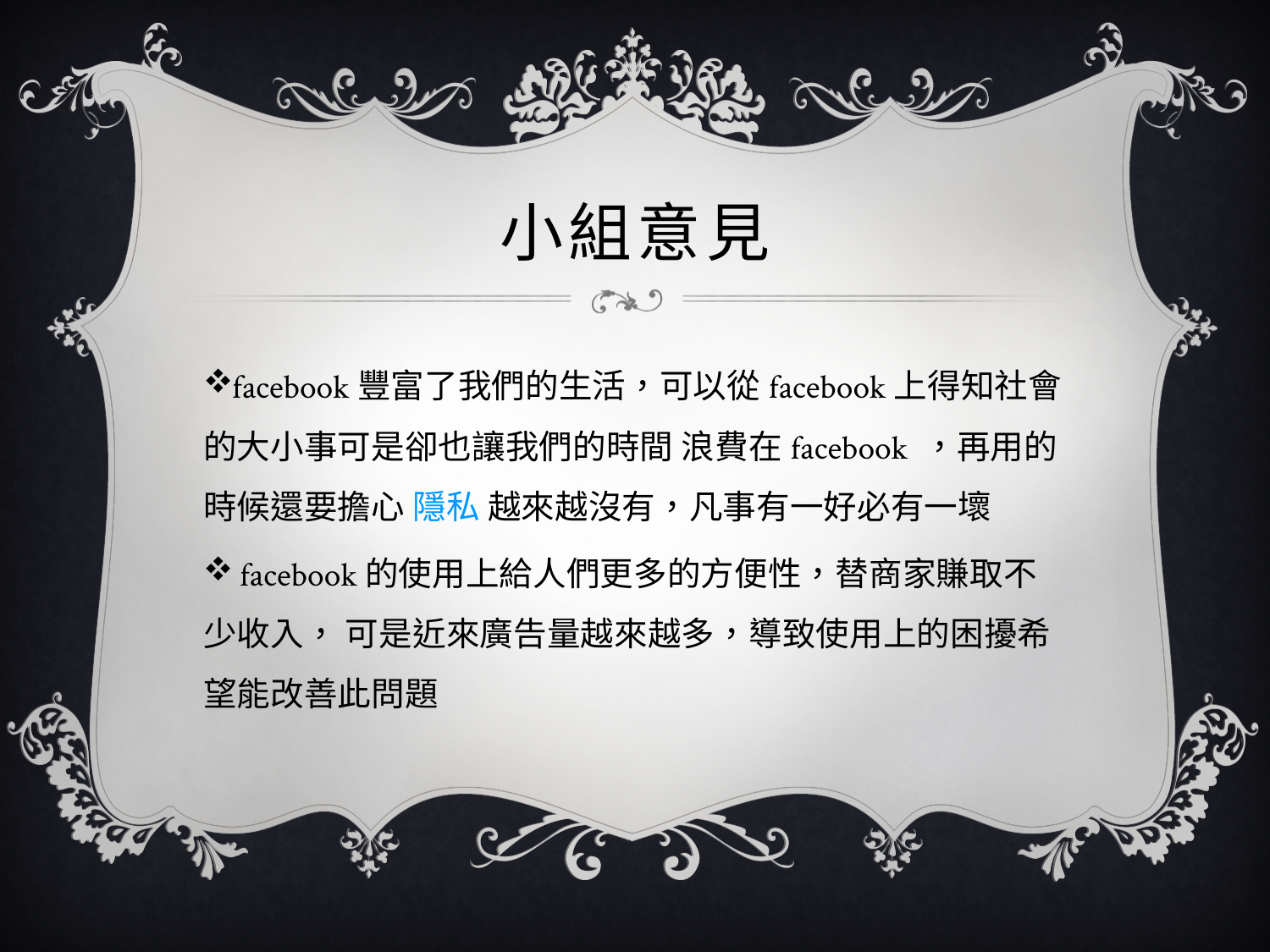

# 小組意見
facebook豐富了我們的生活，可以從facebook上得知社會的大小事可是卻也讓我們的時間 浪費在facebook ，再用的時候還要擔心 隱私 越來越沒有，凡事有一好必有一壞
 facebook的使用上給人們更多的方便性，替商家賺取不少收入， 可是近來廣告量越來越多，導致使用上的困擾希望能改善此問題